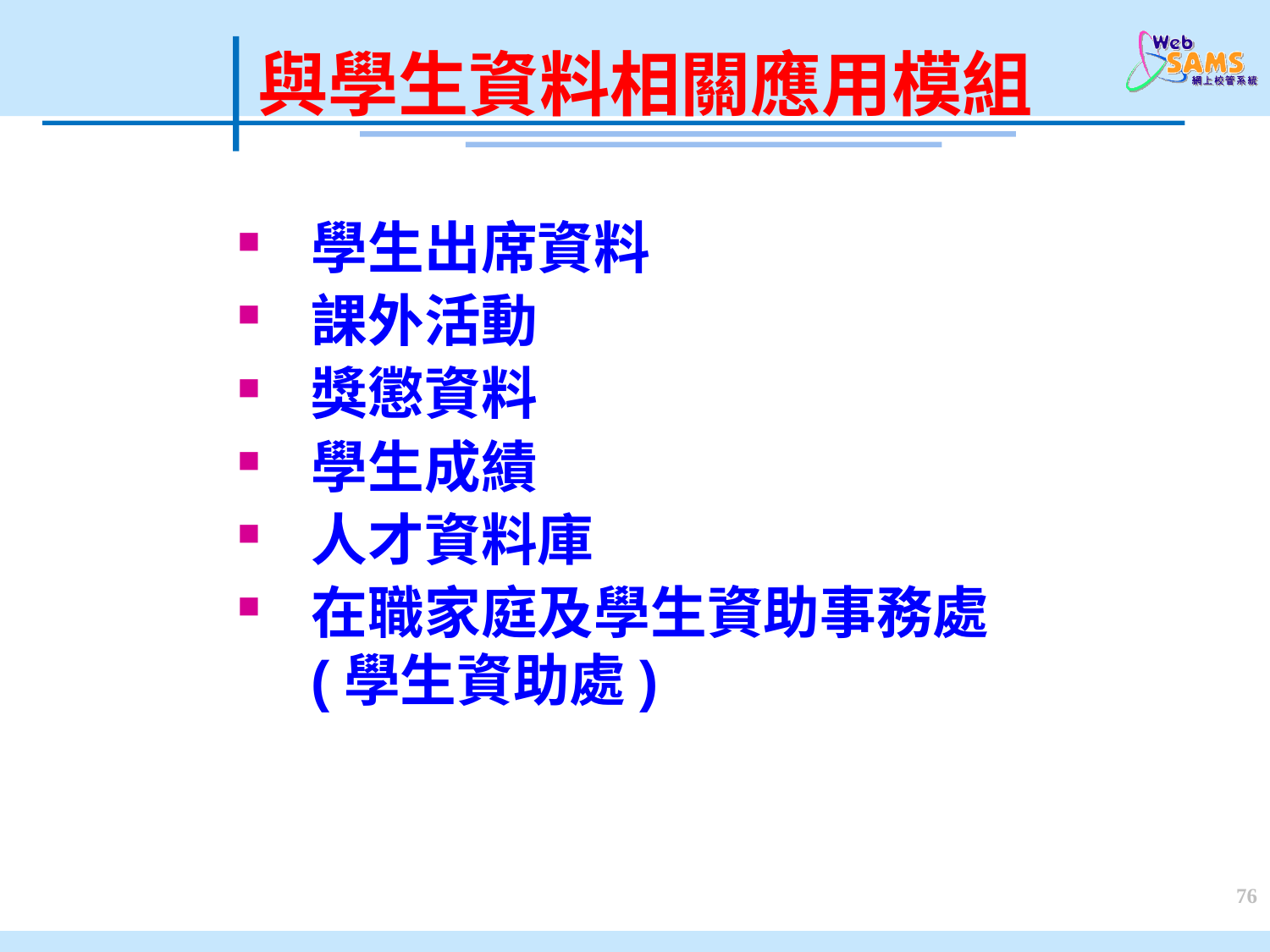

與學生資料相關應用模組
學生出席資料
課外活動
獎懲資料
學生成績
人才資料庫
在職家庭及學生資助事務處(學生資助處)

76